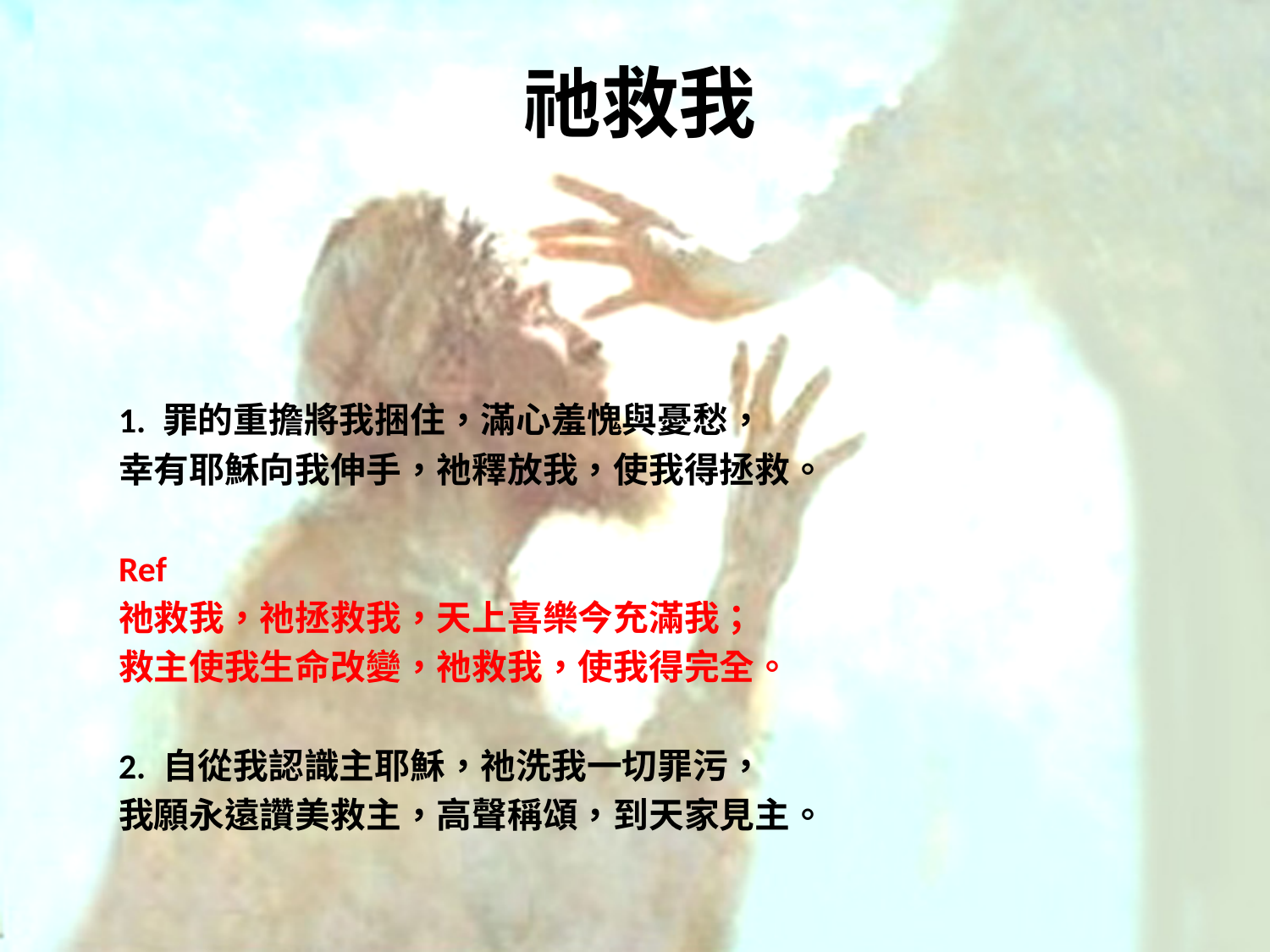

# 祂救我
1. 罪的重擔將我捆住，滿心羞愧與憂愁，
幸有耶穌向我伸手，祂釋放我，使我得拯救。

Ref
祂救我，祂拯救我，天上喜樂今充滿我；
救主使我生命改變，祂救我，使我得完全。

2. 自從我認識主耶穌，祂洗我一切罪污，
我願永遠讚美救主，高聲稱頌，到天家見主。